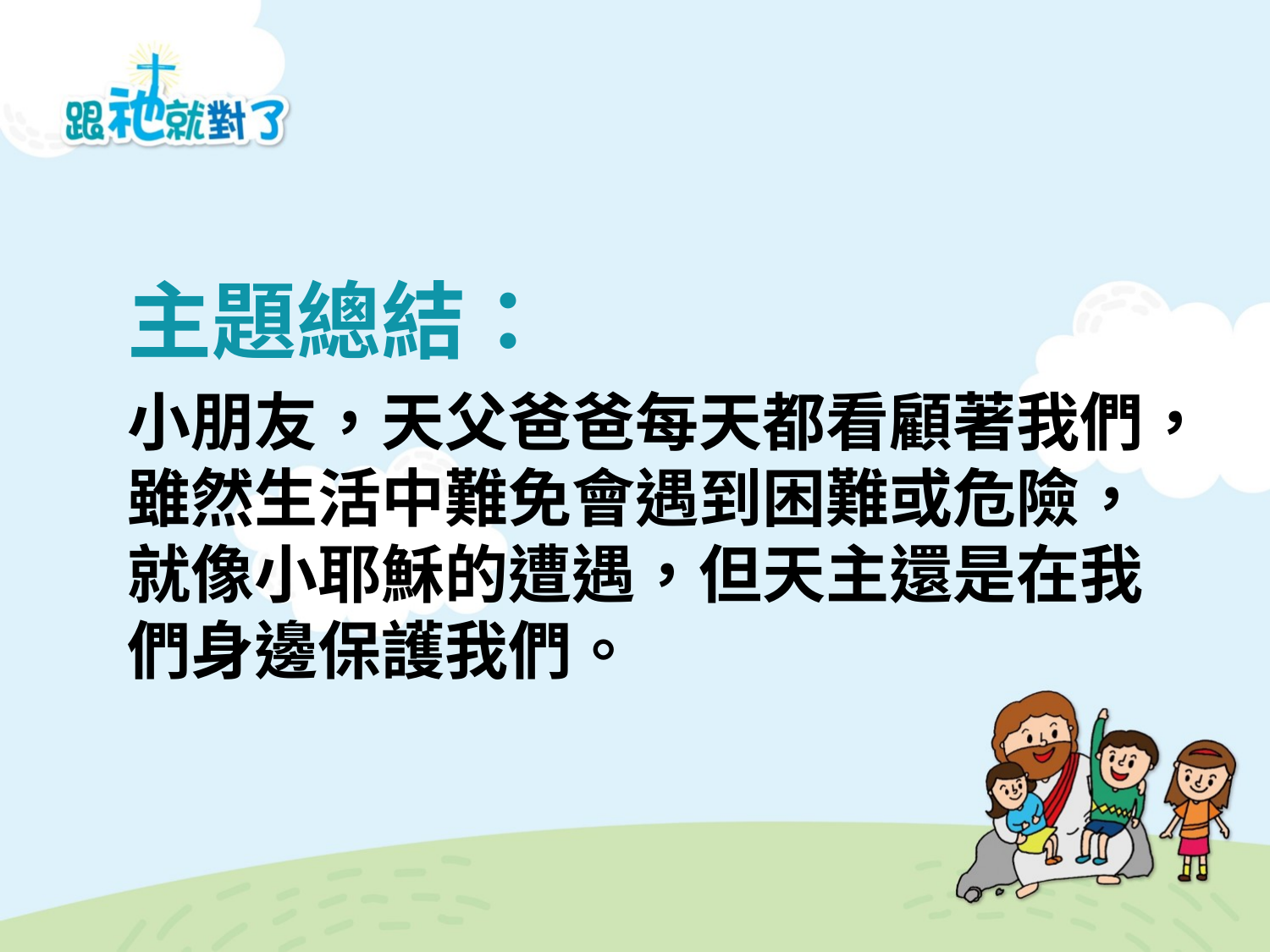

主題總結：
小朋友，天父爸爸每天都看顧著我們，雖然生活中難免會遇到困難或危險，就像小耶穌的遭遇，但天主還是在我們身邊保護我們。